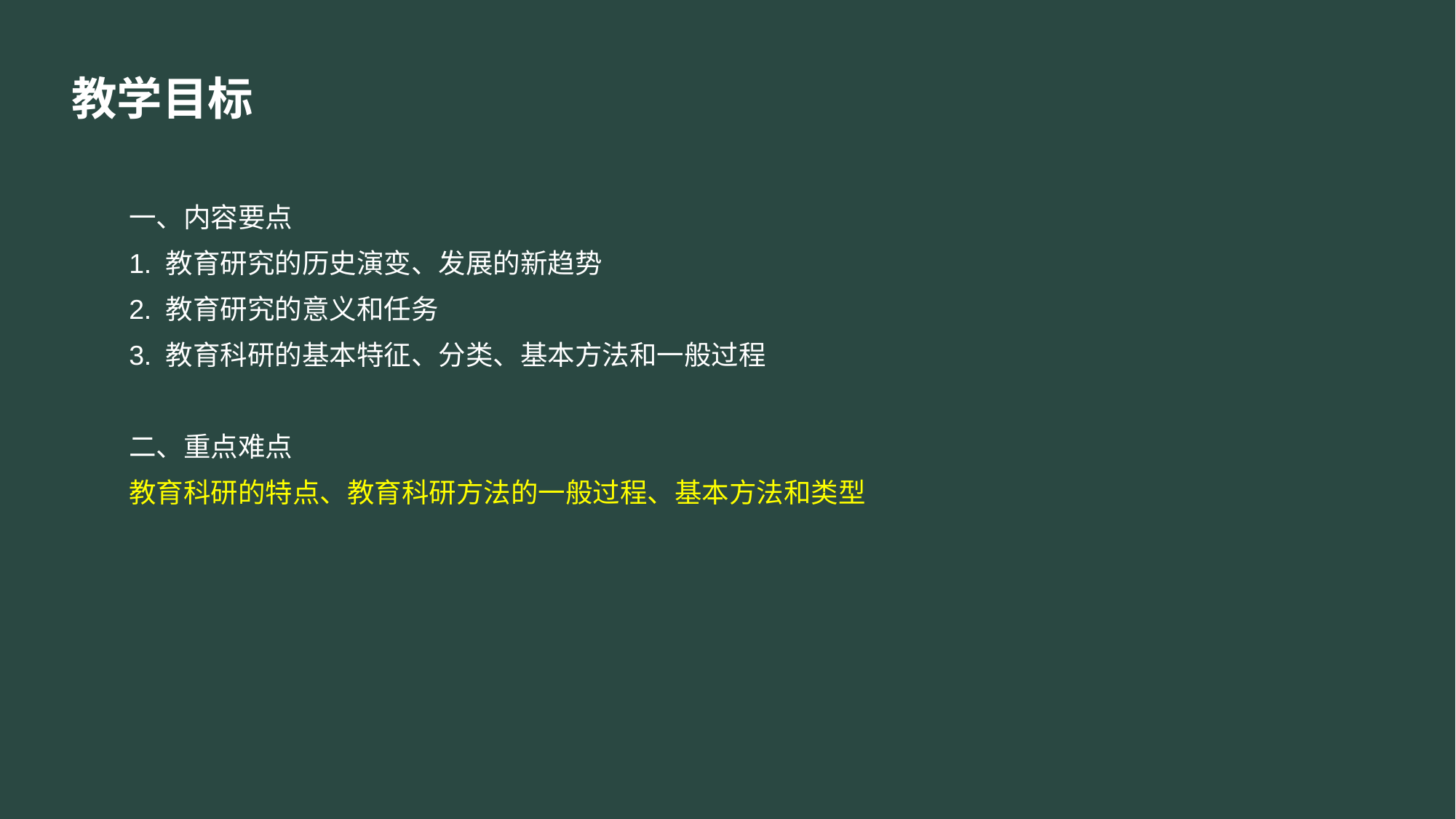

教学目标
一、内容要点
1. 教育研究的历史演变、发展的新趋势
2. 教育研究的意义和任务
3. 教育科研的基本特征、分类、基本方法和一般过程

二、重点难点
教育科研的特点、教育科研方法的一般过程、基本方法和类型